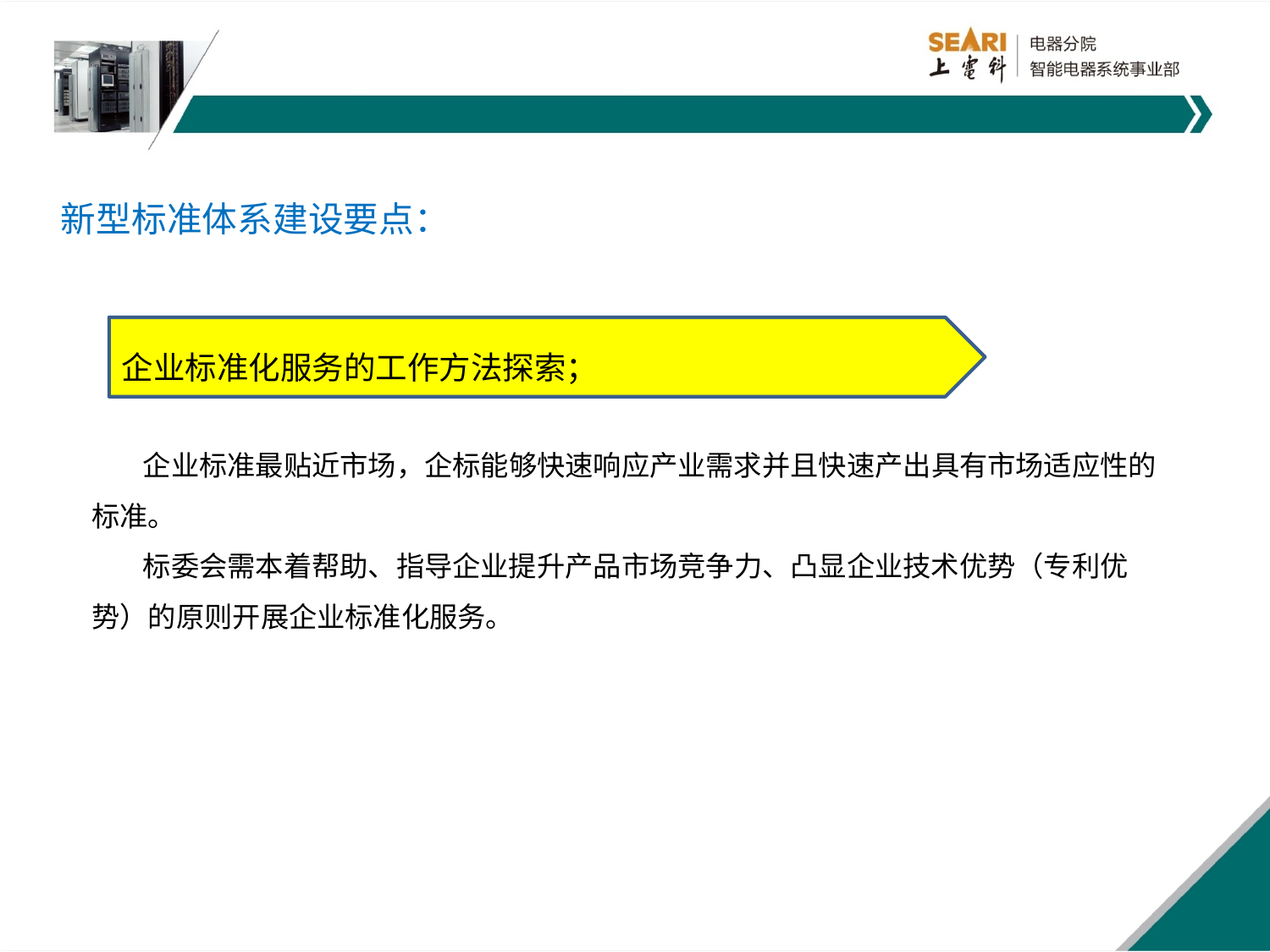

新型标准体系建设要点：
企业标准化服务的工作方法探索；
       企业标准最贴近市场，企标能够快速响应产业需求并且快速产出具有市场适应性的标准。
       标委会需本着帮助、指导企业提升产品市场竞争力、凸显企业技术优势（专利优势）的原则开展企业标准化服务。